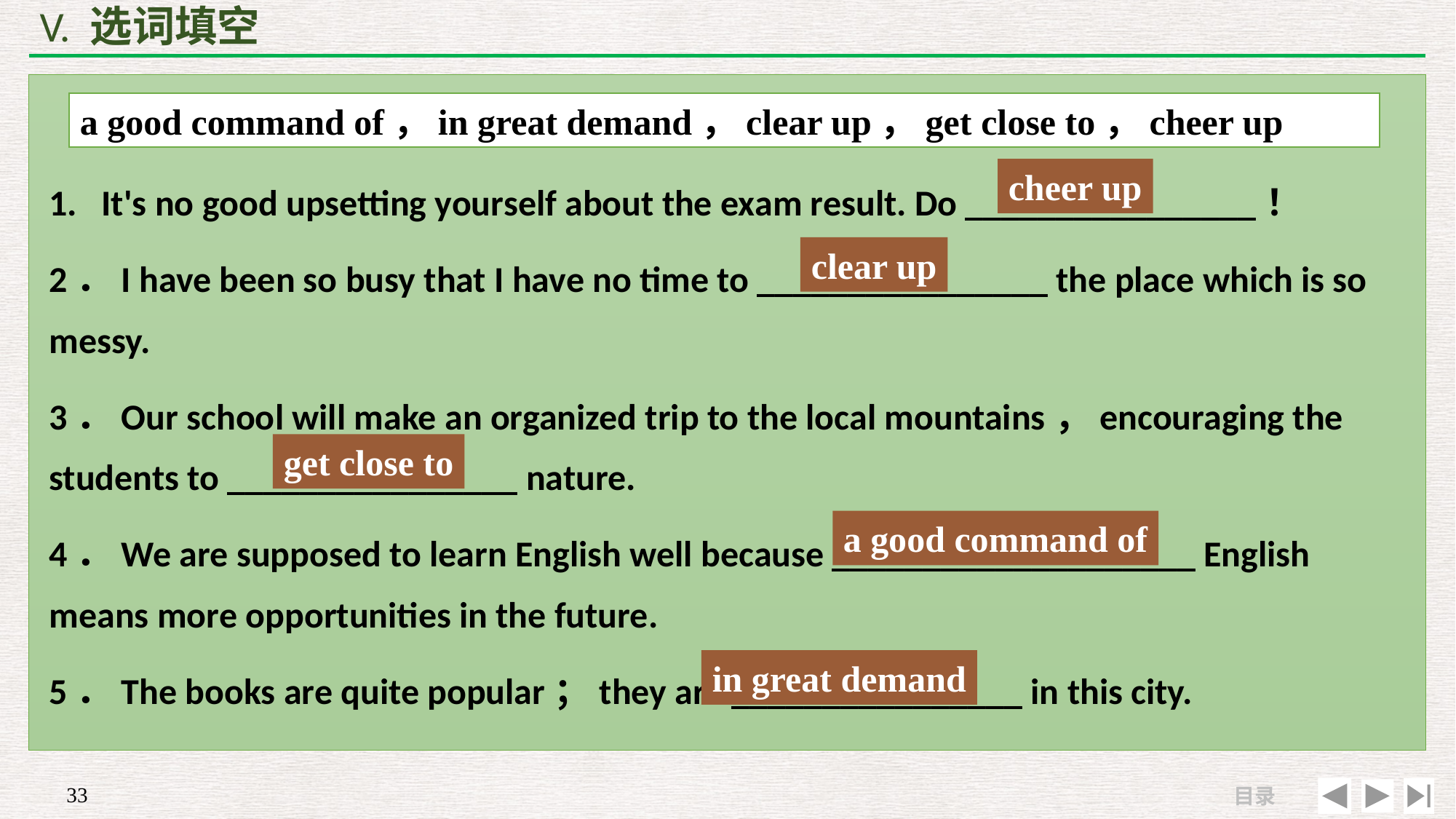

# V. 选词填空

a good command of，in great demand，clear up，get close to，cheer up
1.   It's no good upsetting yourself about the exam result. Do ________________！
2．I have been so busy that I have no time to ________________ the place which is so messy.
3．Our school will make an organized trip to the local mountains，encouraging the students to ________________ nature.
4．We are supposed to learn English well because ____________________ English means more opportunities in the future.
5．The books are quite popular；they are ________________ in this city.
cheer up
clear up
get close to
a good command of
in great demand